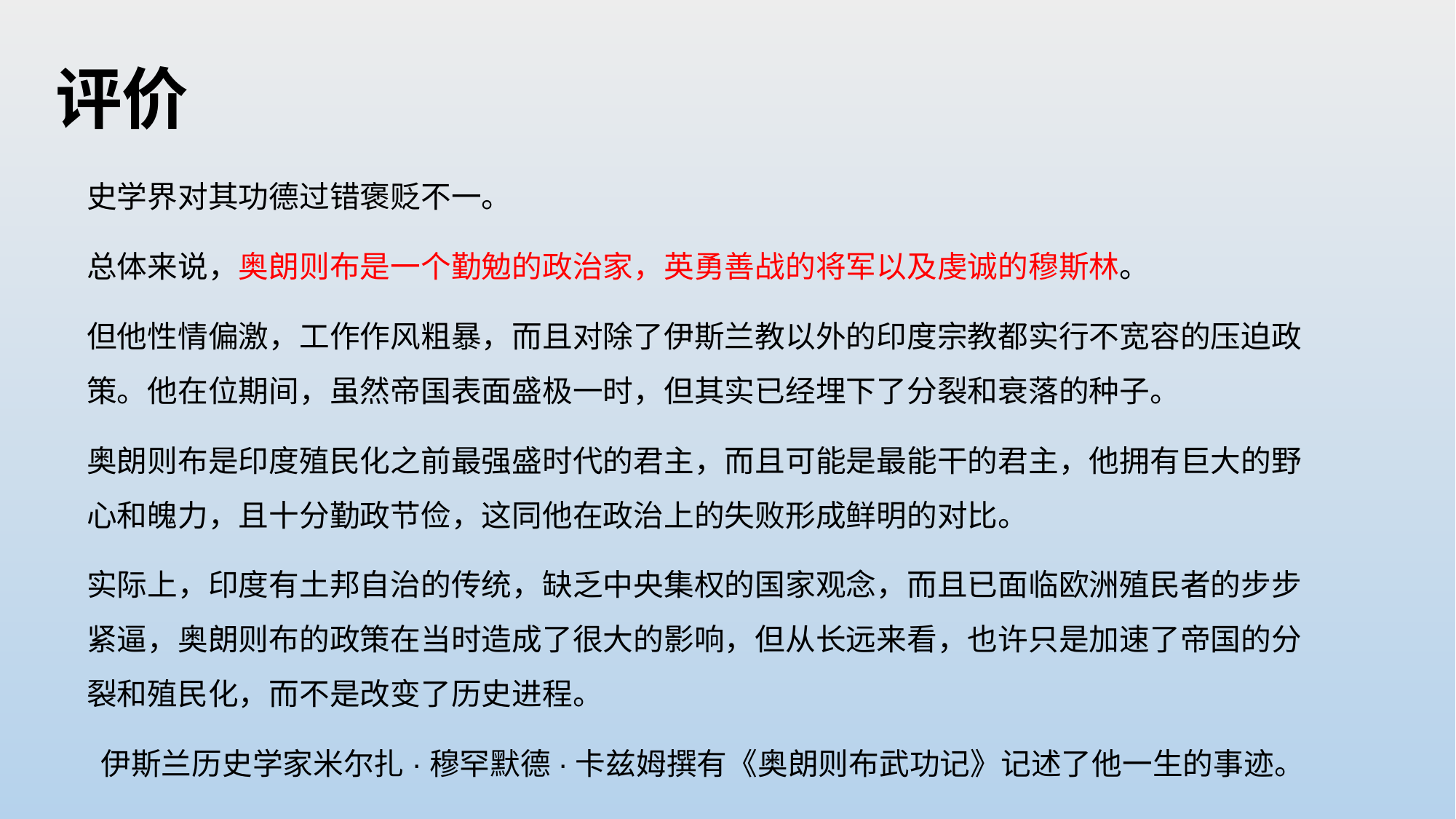

# 评价
史学界对其功德过错褒贬不一。
总体来说，奥朗则布是一个勤勉的政治家，英勇善战的将军以及虔诚的穆斯林。
但他性情偏激，工作作风粗暴，而且对除了伊斯兰教以外的印度宗教都实行不宽容的压迫政策。他在位期间，虽然帝国表面盛极一时，但其实已经埋下了分裂和衰落的种子。
奥朗则布是印度殖民化之前最强盛时代的君主，而且可能是最能干的君主，他拥有巨大的野心和魄力，且十分勤政节俭，这同他在政治上的失败形成鲜明的对比。
实际上，印度有土邦自治的传统，缺乏中央集权的国家观念，而且已面临欧洲殖民者的步步紧逼，奥朗则布的政策在当时造成了很大的影响，但从长远来看，也许只是加速了帝国的分裂和殖民化，而不是改变了历史进程。
 伊斯兰历史学家米尔扎·穆罕默德·卡兹姆撰有《奥朗则布武功记》记述了他一生的事迹。